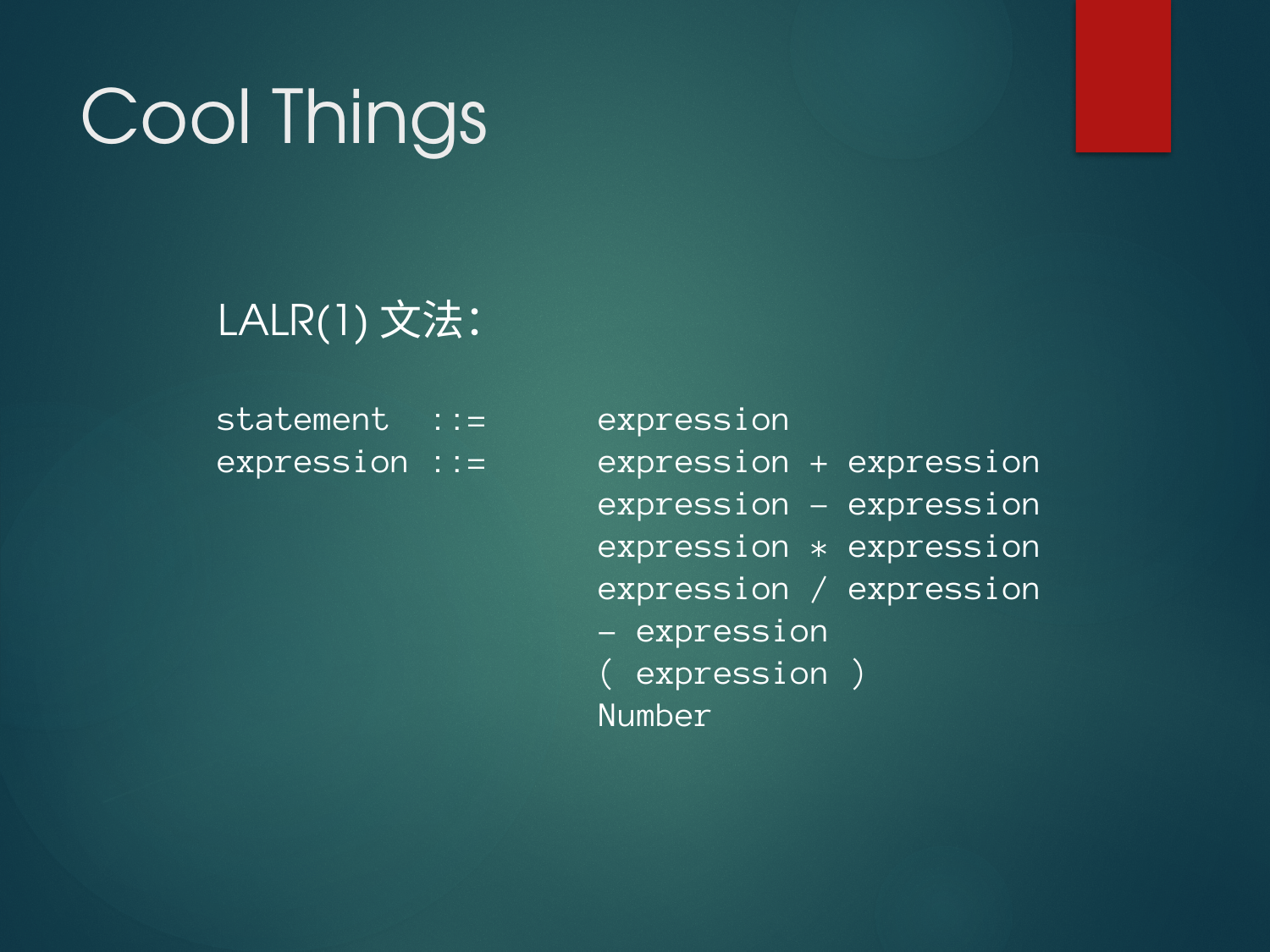

# Cool Things
LALR(1)文法：

statement  ::=	expression
expression ::=	expression + expression
			expression – expression
			expression * expression
			expression / expression
			- expression
			( expression )
			Number